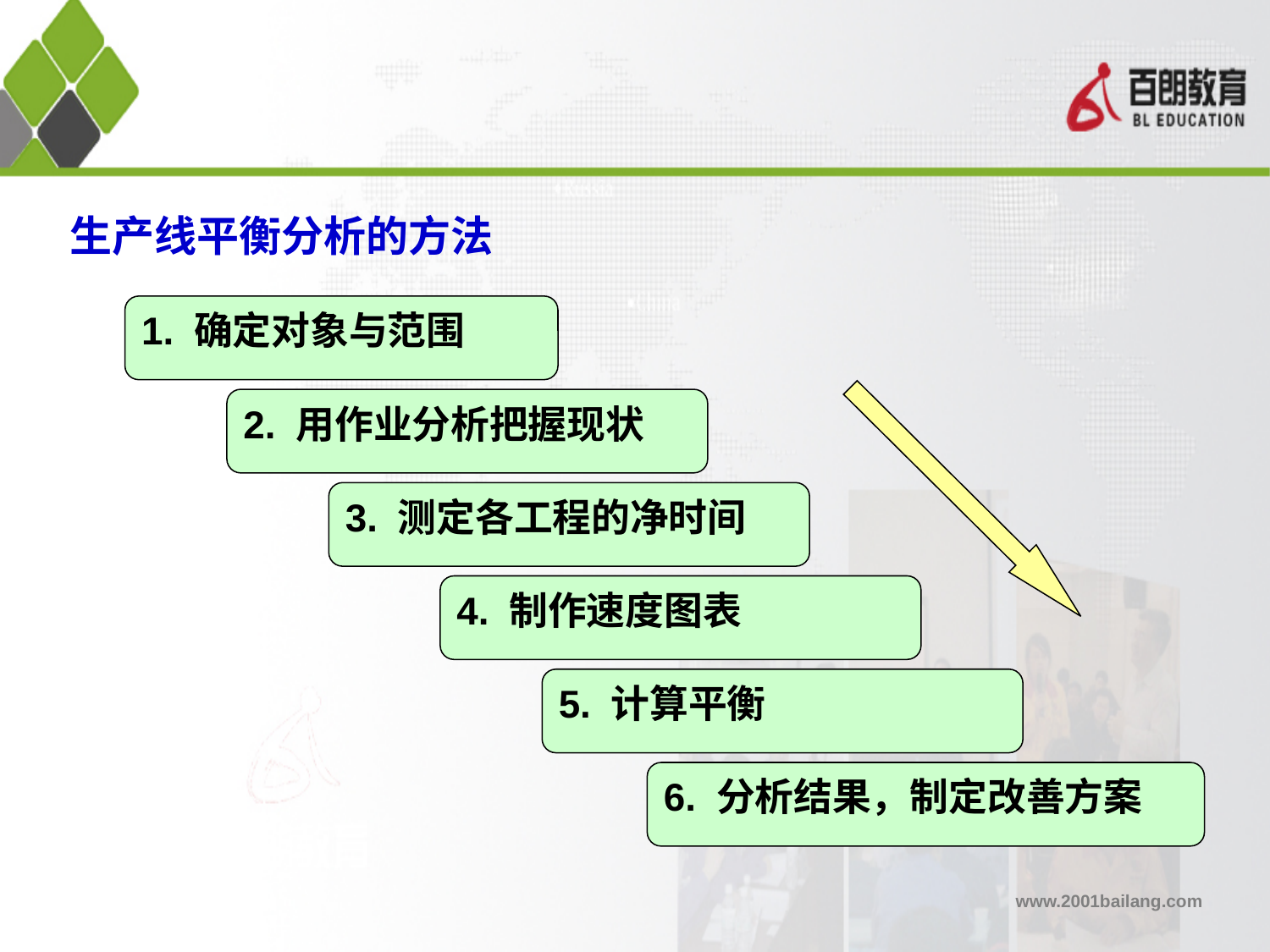

# 生产线平衡分析的方法
1. 确定对象与范围
2. 用作业分析把握现状
3. 测定各工程的净时间

4. 制作速度图表
5. 计算平衡
6. 分析结果，制定改善方案